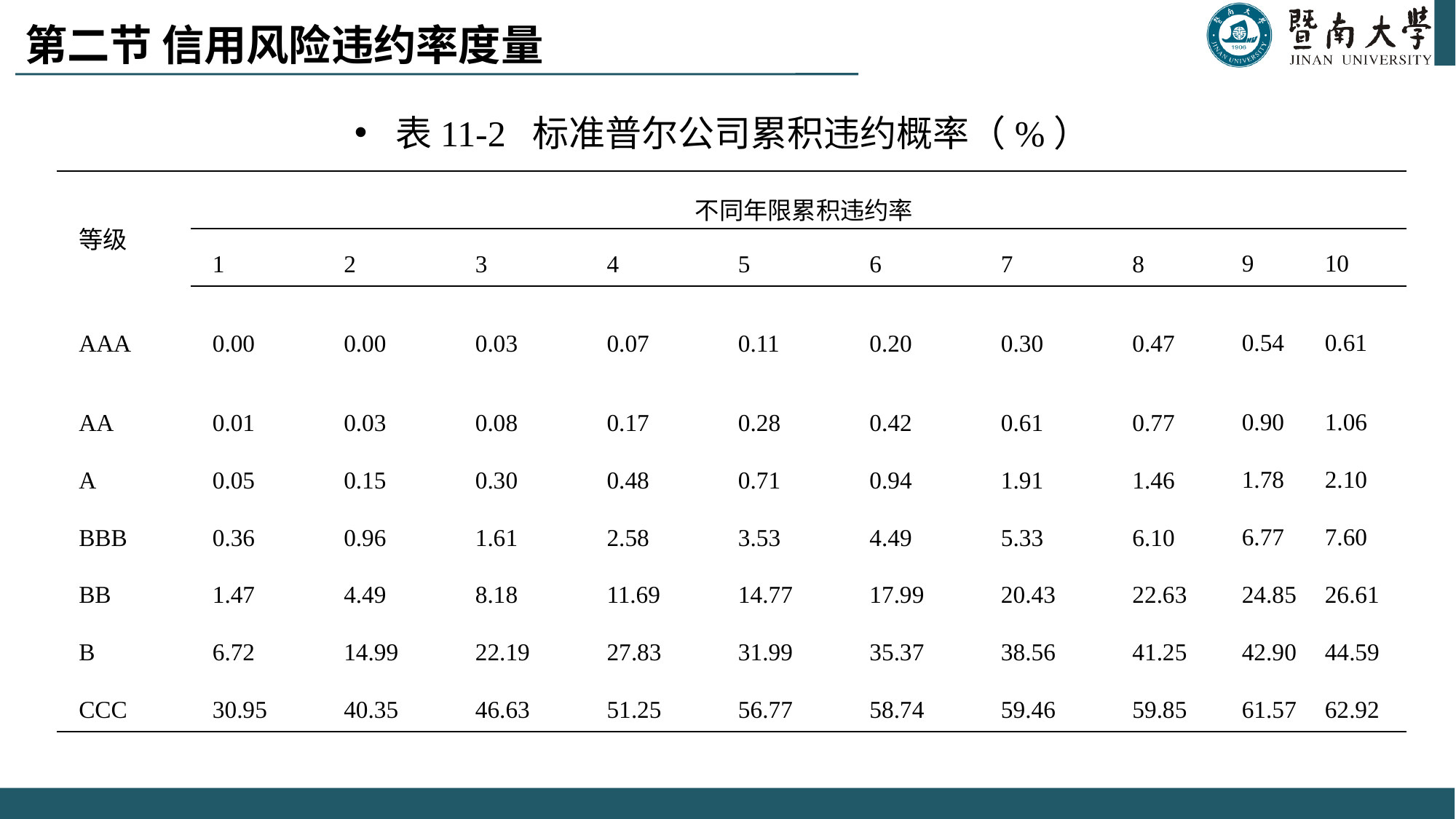

# 第二节 信用风险违约率度量
表11-2  标准普尔公司累积违约概率（%）
| 等级 | 不同年限累积违约率 |  |  |  |  |  |  |  |  |  |
| --- | --- | --- | --- | --- | --- | --- | --- | --- | --- | --- |
|  | 1 | 2 | 3 | 4 | 5 | 6 | 7 | 8 | 9 | 10 |
| AAA | 0.00 | 0.00 | 0.03 | 0.07 | 0.11 | 0.20 | 0.30 | 0.47 | 0.54 | 0.61 |
| AA | 0.01 | 0.03 | 0.08 | 0.17 | 0.28 | 0.42 | 0.61 | 0.77 | 0.90 | 1.06 |
| A | 0.05 | 0.15 | 0.30 | 0.48 | 0.71 | 0.94 | 1.91 | 1.46 | 1.78 | 2.10 |
| BBB | 0.36 | 0.96 | 1.61 | 2.58 | 3.53 | 4.49 | 5.33 | 6.10 | 6.77 | 7.60 |
| BB | 1.47 | 4.49 | 8.18 | 11.69 | 14.77 | 17.99 | 20.43 | 22.63 | 24.85 | 26.61 |
| B | 6.72 | 14.99 | 22.19 | 27.83 | 31.99 | 35.37 | 38.56 | 41.25 | 42.90 | 44.59 |
| CCC | 30.95 | 40.35 | 46.63 | 51.25 | 56.77 | 58.74 | 59.46 | 59.85 | 61.57 | 62.92 |